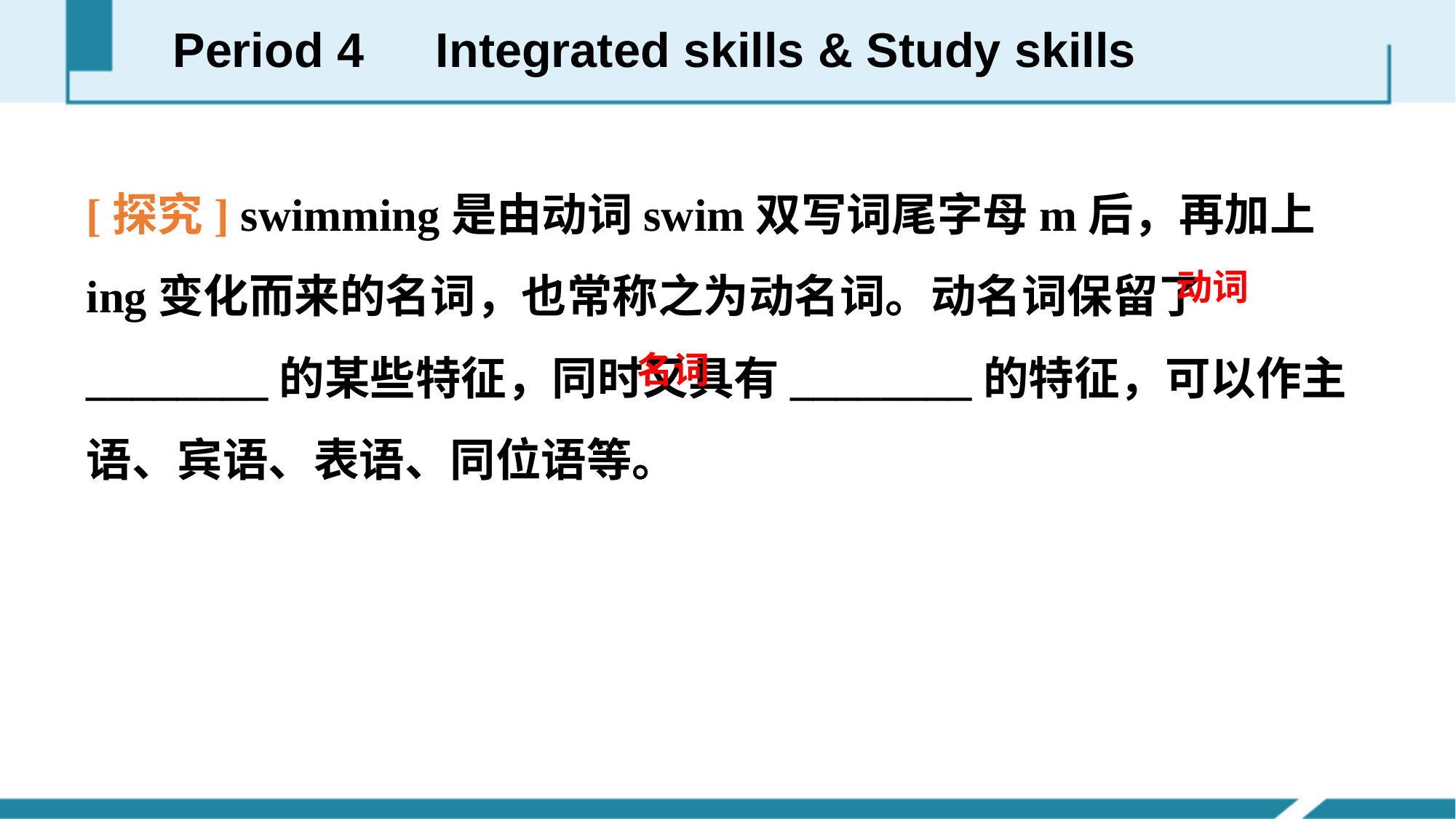

Period 4　Integrated skills & Study skills
[探究] swimming是由动词swim双写词尾字母m后，再加上­ing变化而来的名词，也常称之为动名词。动名词保留了________的某些特征，同时又具有________的特征，可以作主语、宾语、表语、同位语等。
动词
名词